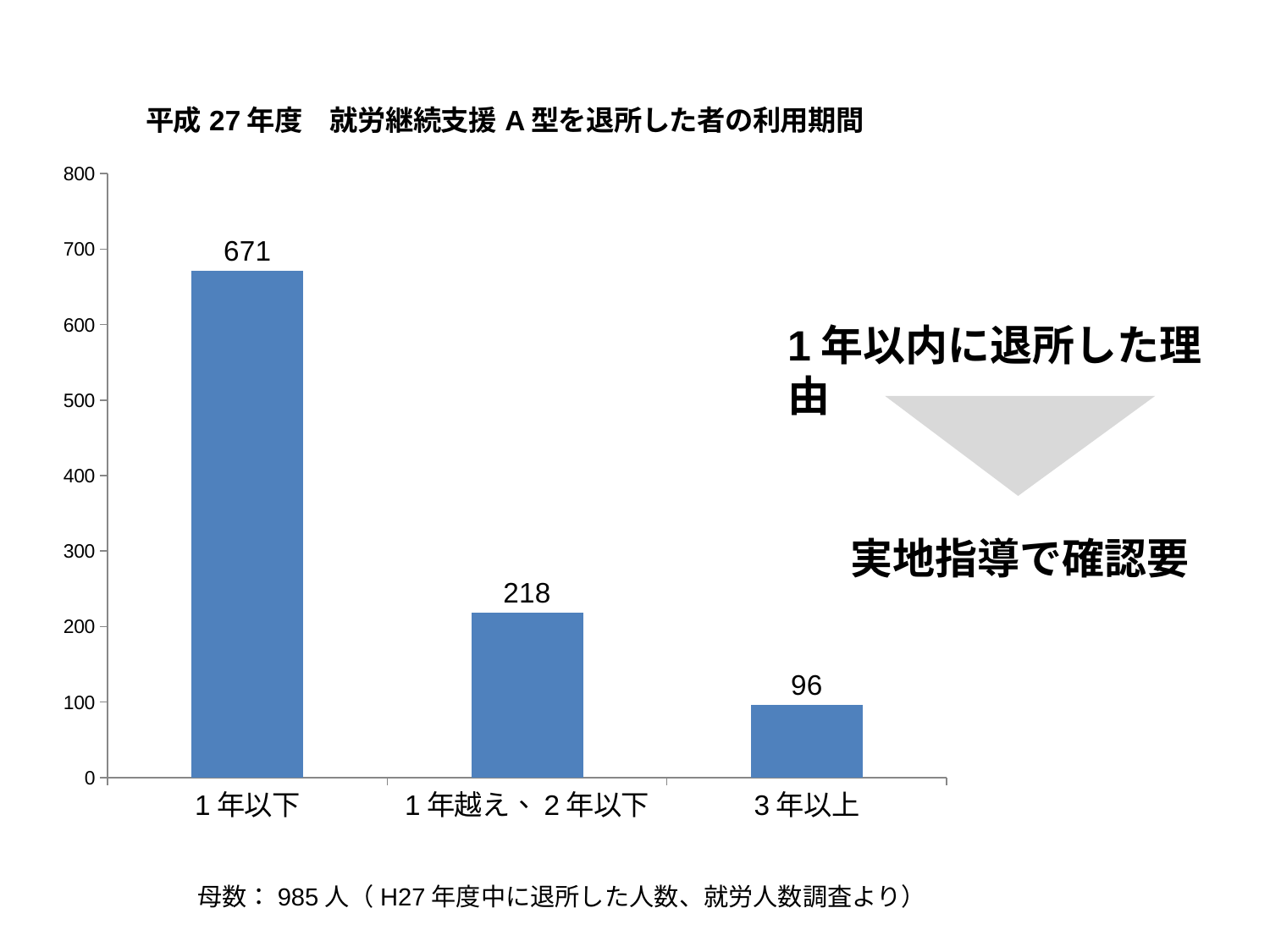

### Chart: 平成27年度　就労継続支援A型を退所した者の利用期間

| Category |  |
|---|---|
| 1年以下 | 671.0 |
| 1年越え、2年以下 | 218.0 |
| 3年以上 | 96.0 |
1年以内に退所した理由

実地指導で確認要
母数：985人（H27年度中に退所した人数、就労人数調査より）